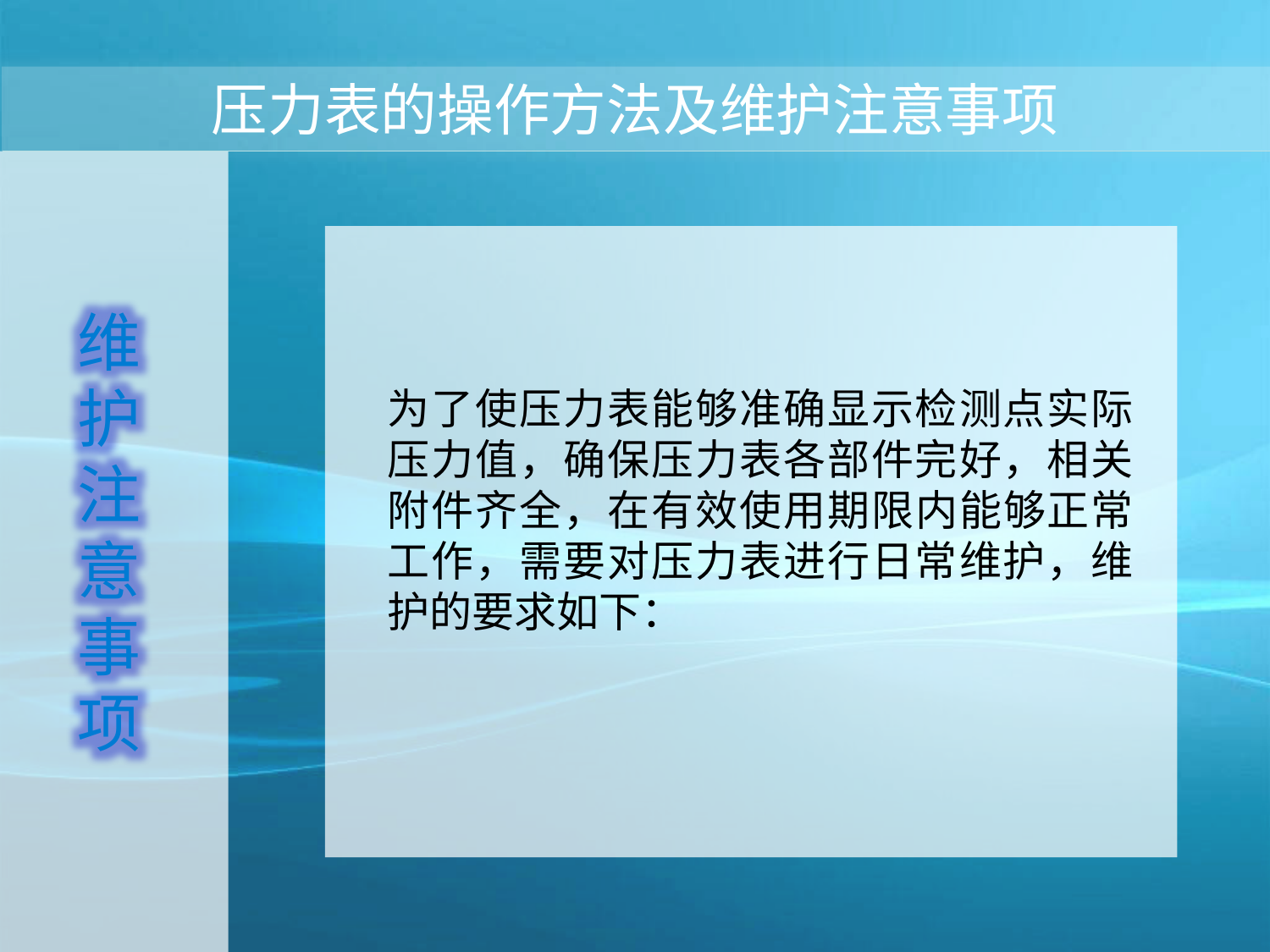

# 压力表的操作方法及维护注意事项

维护注意事项
为了使压力表能够准确显示检测点实际压力值，确保压力表各部件完好，相关附件齐全，在有效使用期限内能够正常工作，需要对压力表进行日常维护，维护的要求如下：